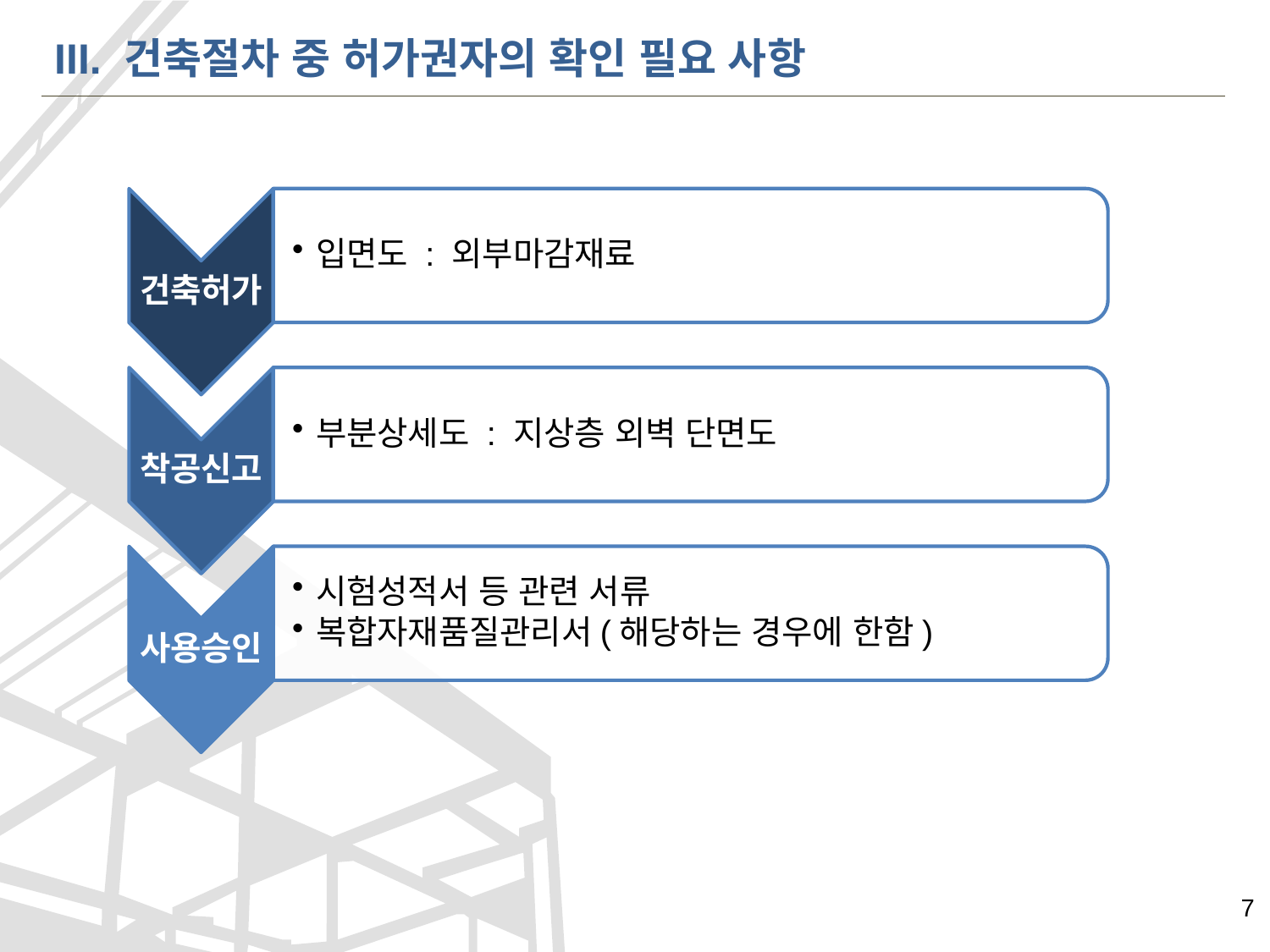

III. 건축절차 중 허가권자의 확인 필요 사항
건축허가
입면도 : 외부마감재료
착공신고
부분상세도 : 지상층 외벽 단면도
사용승인
시험성적서 등 관련 서류
복합자재품질관리서(해당하는 경우에 한함)
7